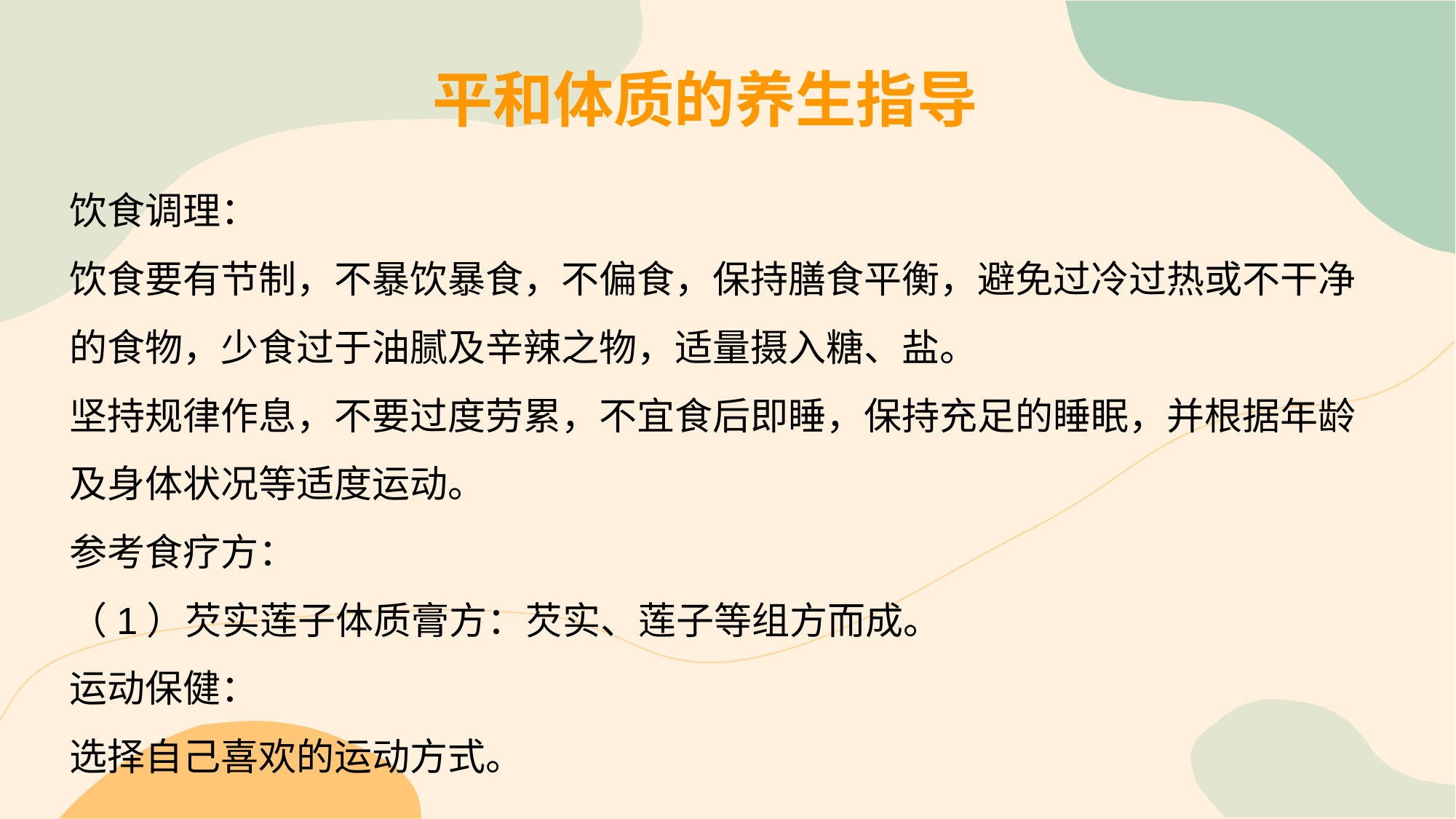

平和体质的养生指导
饮食调理：
饮食要有节制，不暴饮暴食，不偏食，保持膳食平衡，避免过冷过热或不干净的食物，少食过于油腻及辛辣之物，适量摄入糖、盐。
坚持规律作息，不要过度劳累，不宜食后即睡，保持充足的睡眠，并根据年龄及身体状况等适度运动。
参考食疗方：
（1）芡实莲子体质膏方：芡实、莲子等组方而成。
运动保健：
选择自己喜欢的运动方式。